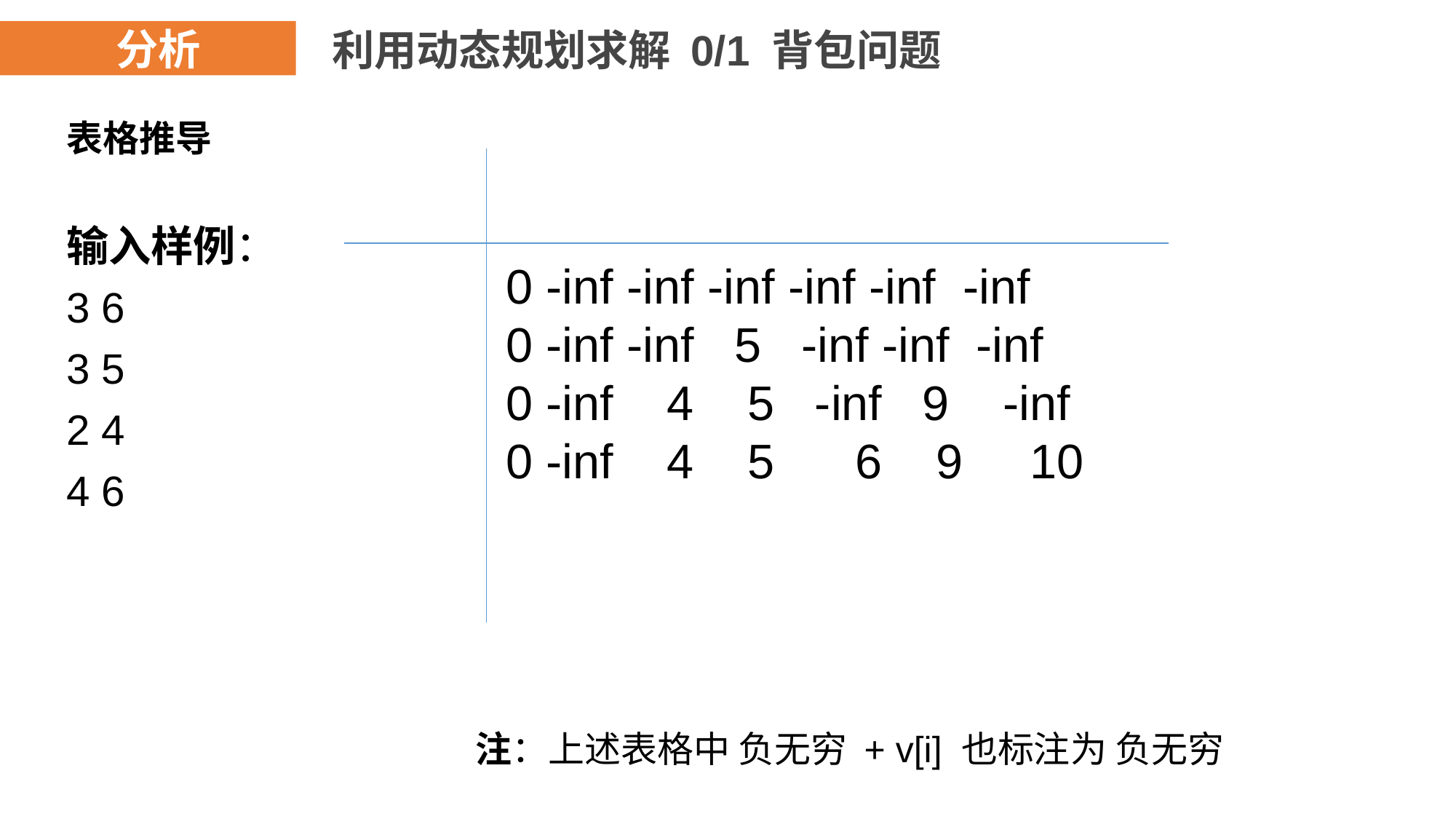

分析
利用动态规划求解 0/1 背包问题

表格推导
输入样例：
3 6
3 5
2 4
4 6
    0 -inf -inf -inf -inf -inf  -inf
    0 -inf -inf   5   -inf -inf  -inf
    0 -inf    4    5   -inf   9    -inf
    0 -inf    4    5      6    9     10
注：上述表格中 负无穷 + v[i] 也标注为 负无穷